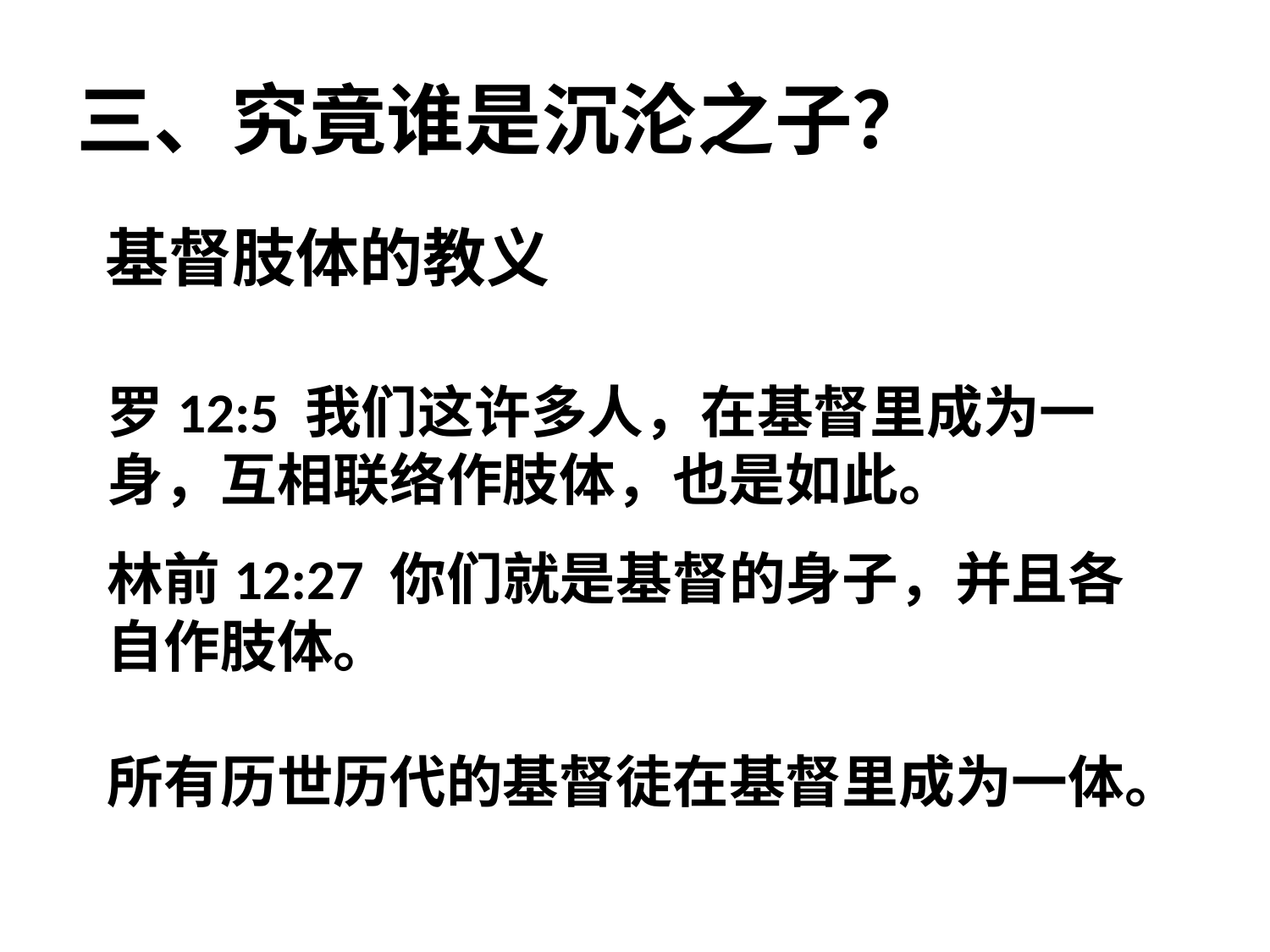

# 三、究竟谁是沉沦之子？
基督肢体的教义
罗12:5 我们这许多人，在基督里成为一身，互相联络作肢体，也是如此。
林前12:27 你们就是基督的身子，并且各自作肢体。
所有历世历代的基督徒在基督里成为一体。